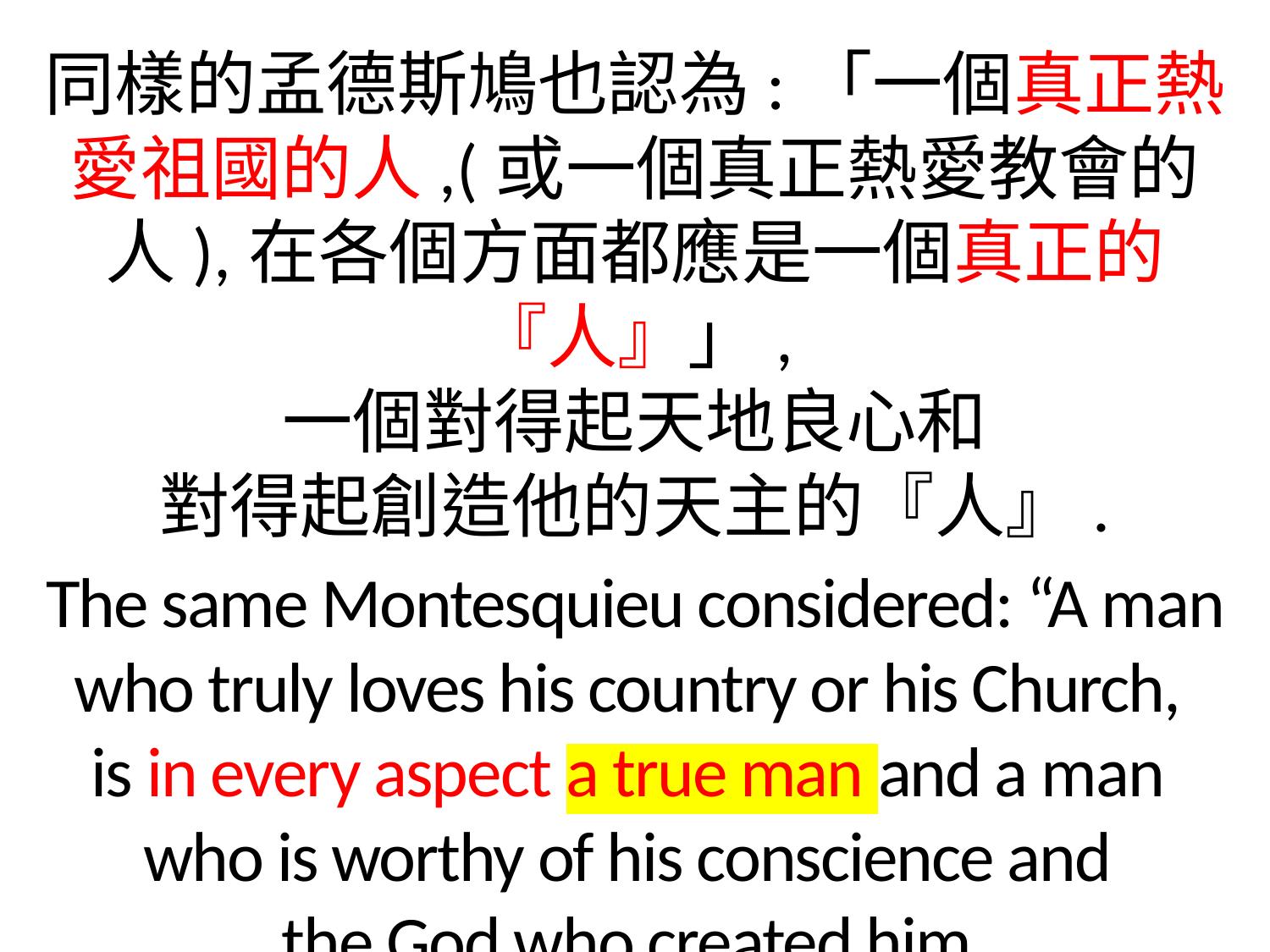

同樣的孟德斯鳩也認為:「一個真正熱愛祖國的人,(或一個真正熱愛教會的人),在各個方面都應是一個真正的『人』」,
一個對得起天地良心和
對得起創造他的天主的『人』.
The same Montesquieu considered: “A man who truly loves his country or his Church,
is in every aspect a true man and a man
who is worthy of his conscience and
the God who created him.